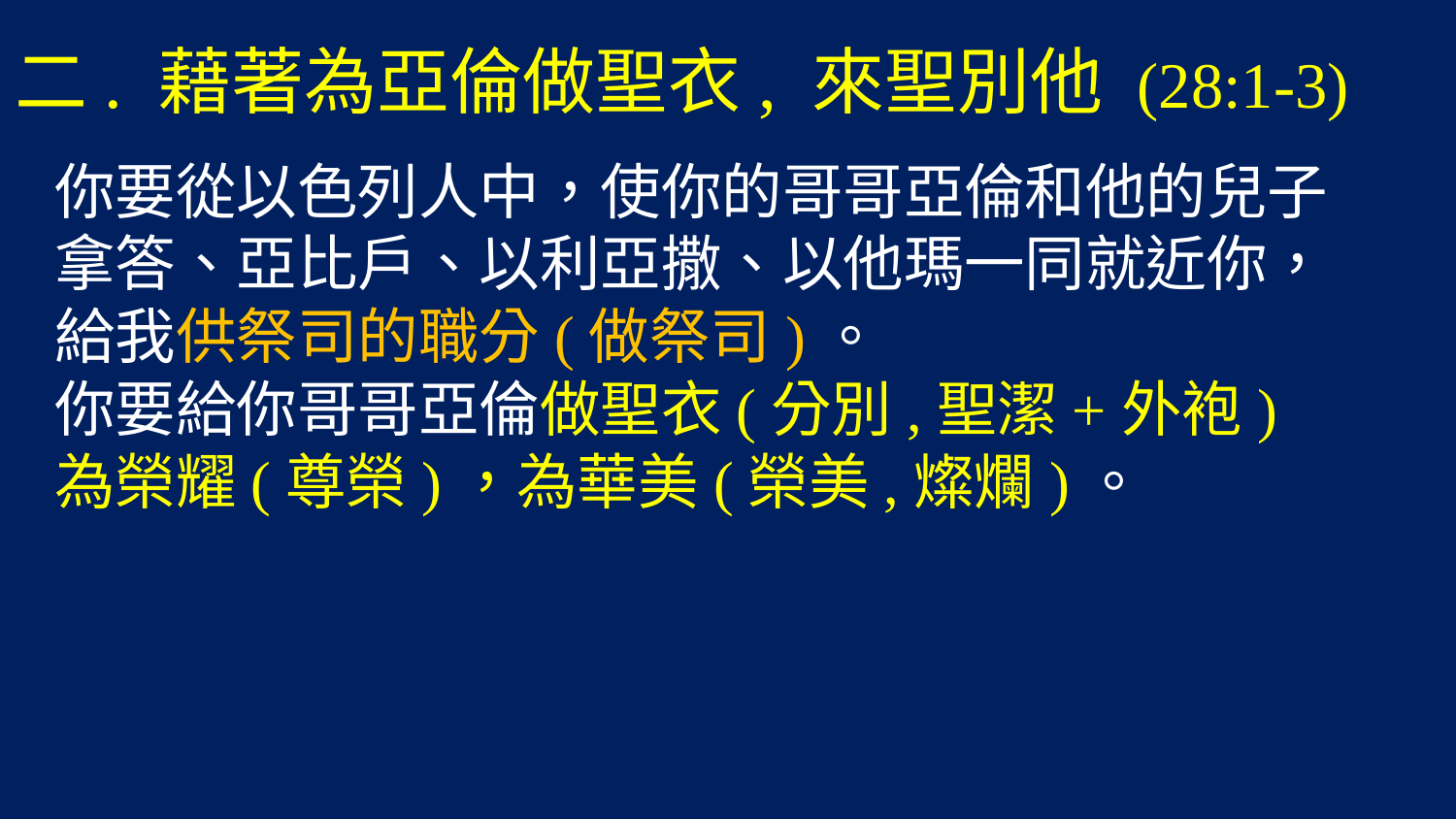

# 二. 藉著為亞倫做聖衣, 來聖別他 (28:1-3)
你要從以色列人中，使你的哥哥亞倫和他的兒子
拿答、亞比戶、以利亞撒、以他瑪一同就近你，
給我供祭司的職分(做祭司)。
你要給你哥哥亞倫做聖衣(分別,聖潔+外袍)
為榮耀(尊榮)，為華美(榮美,燦爛)。